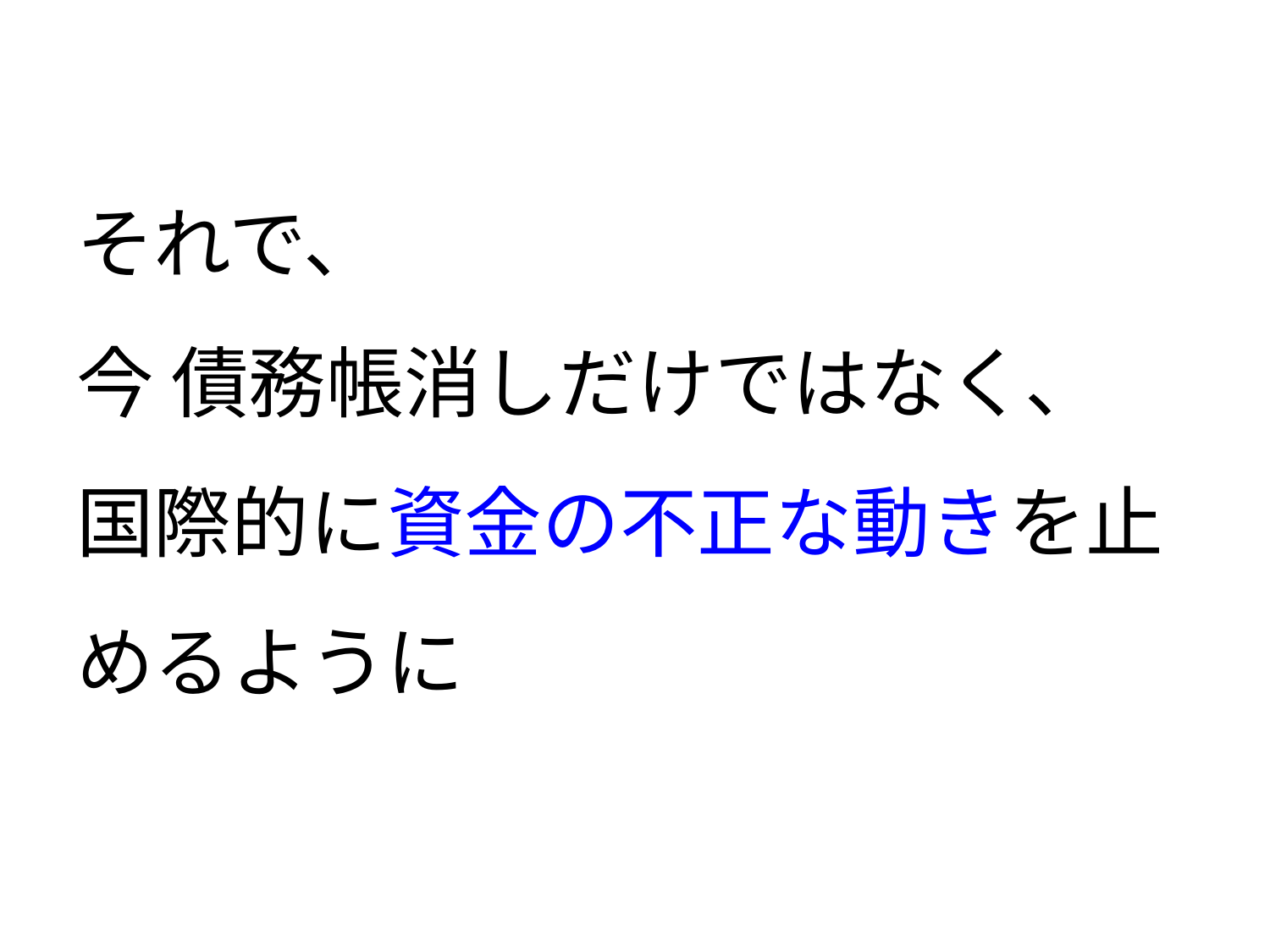

# それで、 今 債務帳消しだけではなく、 国際的に資金の不正な動きを止めるように